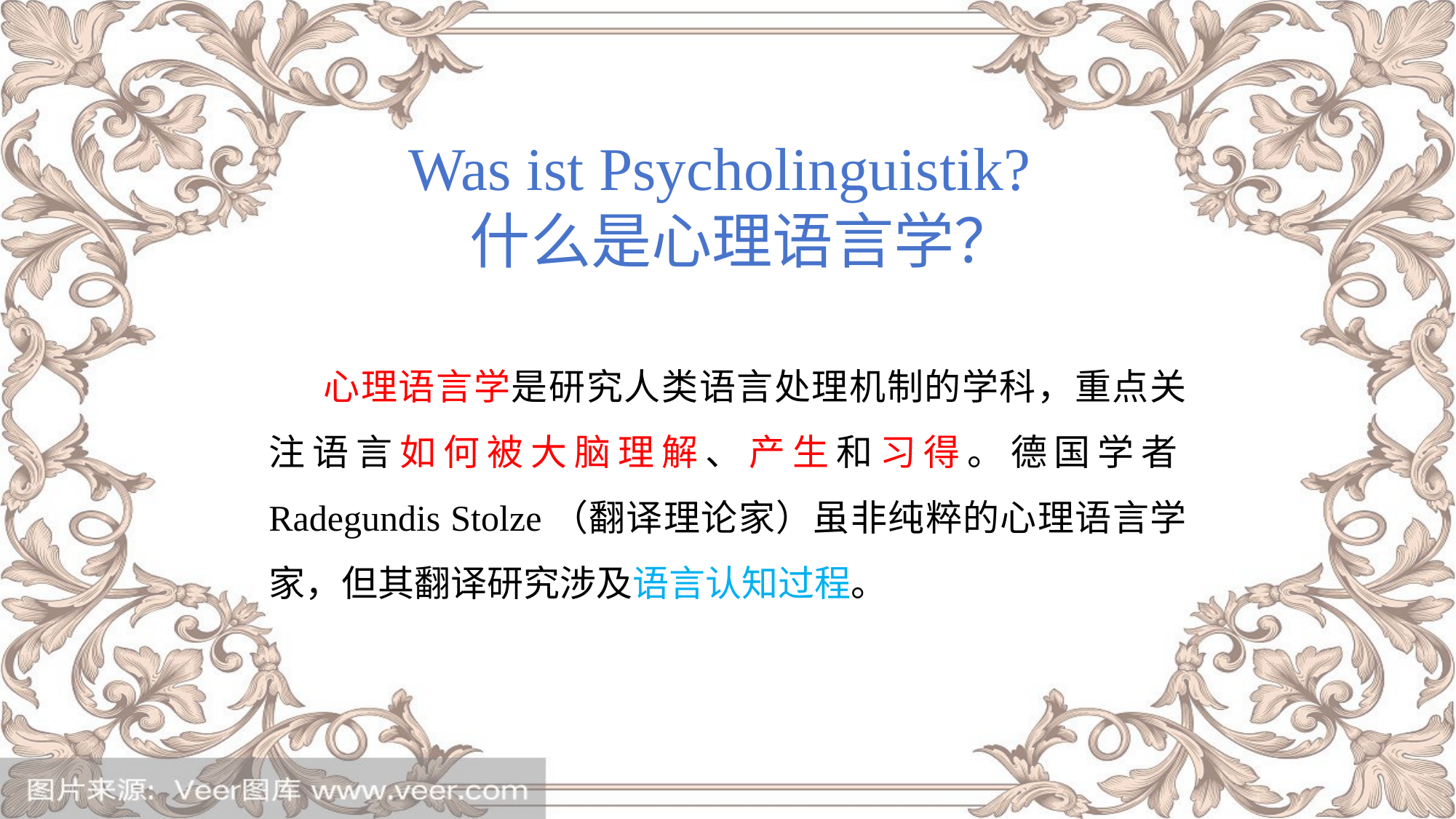

# Was ist Psycholinguistik? 什么是心理语言学？
心理语言学是研究人类语言处理机制的学科，重点关注语言如何被大脑理解、产生和习得。德国学者Radegundis Stolze（翻译理论家）虽非纯粹的心理语言学家，但其翻译研究涉及语言认知过程。